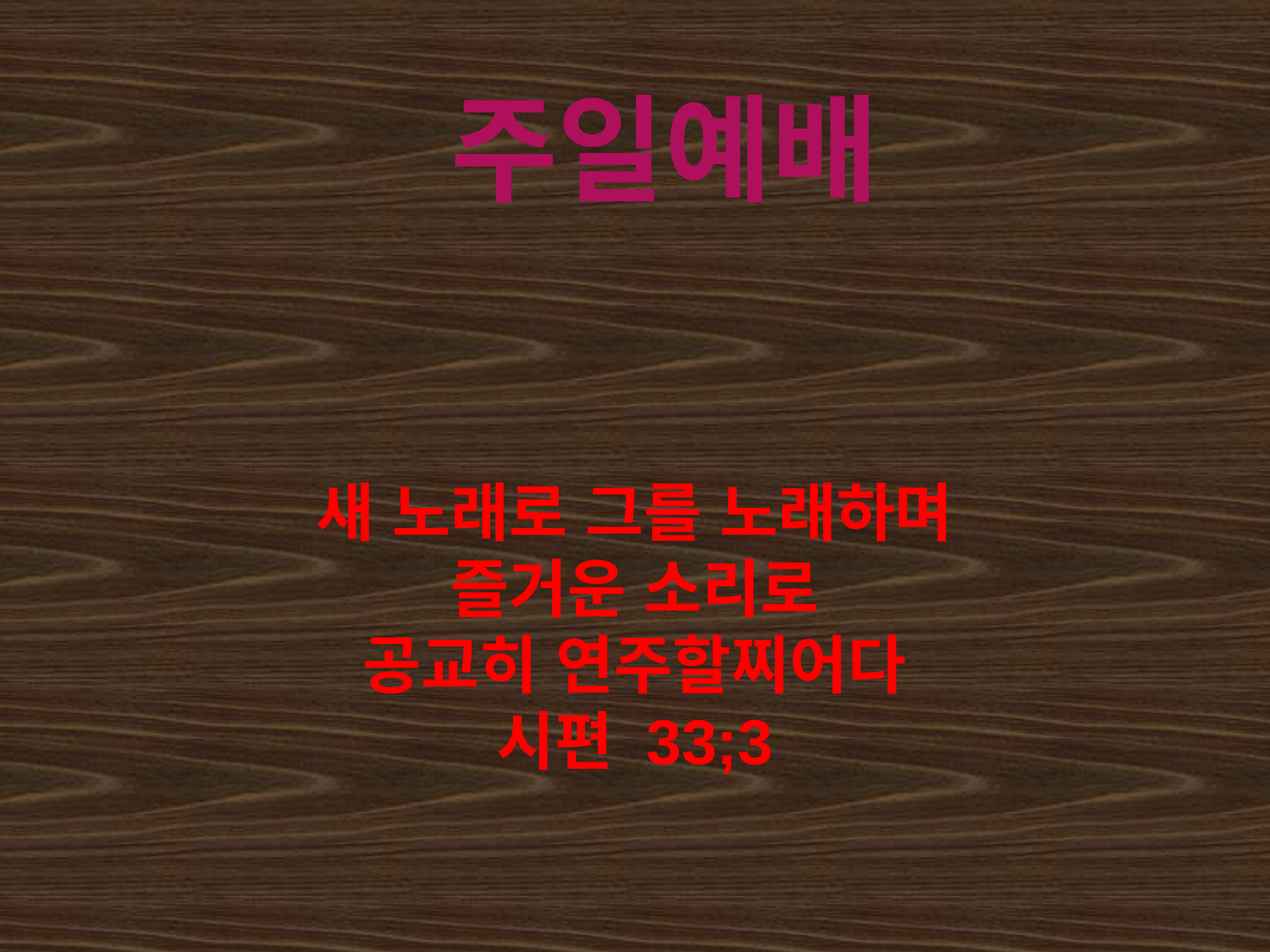

주일예배
새 노래로 그를 노래하며
즐거운 소리로
공교히 연주할찌어다
시편 33;3